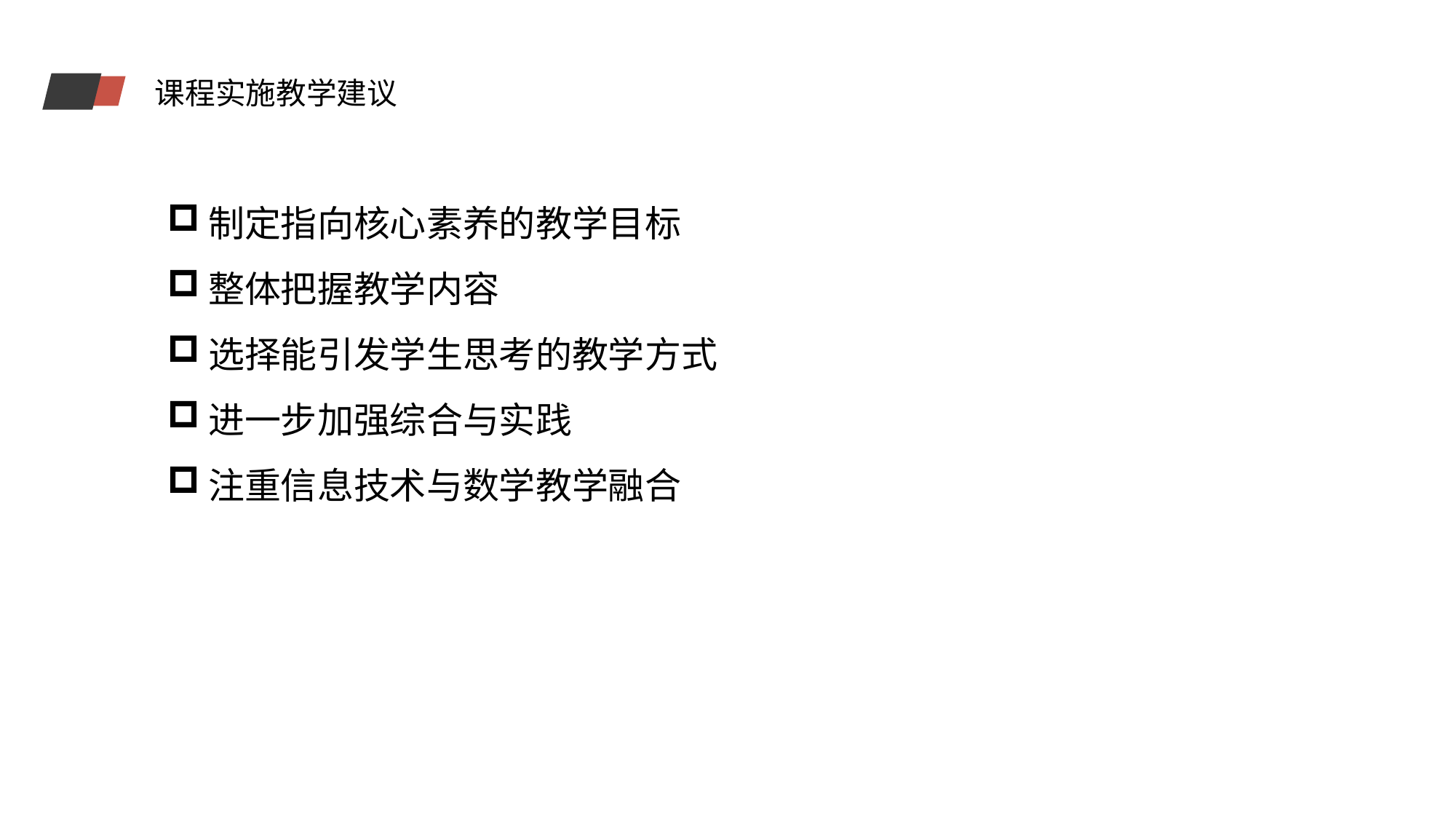

课程实施教学建议

制定指向核心素养的教学目标
整体把握教学内容
选择能引发学生思考的教学方式
进一步加强综合与实践
注重信息技术与数学教学融合